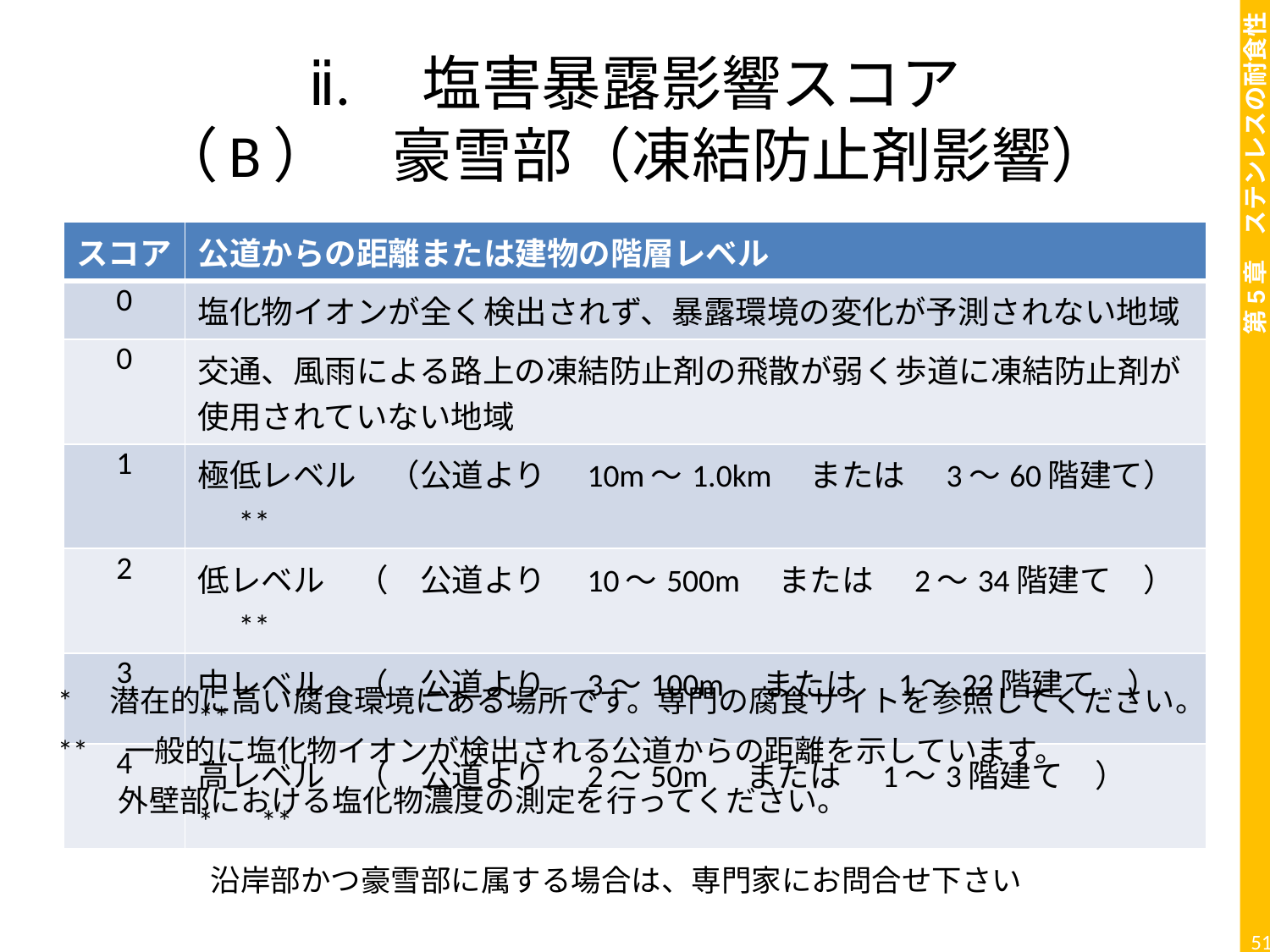

# ⅱ.　塩害暴露影響スコア （B）　豪雪部（凍結防止剤影響）
| スコア | 公道からの距離または建物の階層レベル |
| --- | --- |
| 0 | 塩化物イオンが全く検出されず、暴露環境の変化が予測されない地域 |
| 0 | 交通、風雨による路上の凍結防止剤の飛散が弱く歩道に凍結防止剤が 使用されていない地域 |
| 1 | 極低レベル　（公道より　10m～1.0km　または　3～60階建て）　\*\* |
| 2 | 低レベル　（　公道より　10～500m　または　2～34階建て　）　\*\* |
| 3 | 中レベル　（　公道より　3～100m　または　1～22階建て　）　\*\* |
| 4 | 高レベル　（　公道より　2～50m　または　1～3階建て　）　\*　\*\* |
*　潜在的に高い腐食環境にある場所です。専門の腐食サイトを参照してください。
**　一般的に塩化物イオンが検出される公道からの距離を示しています。
　　外壁部における塩化物濃度の測定を行ってください。
沿岸部かつ豪雪部に属する場合は、専門家にお問合せ下さい
51